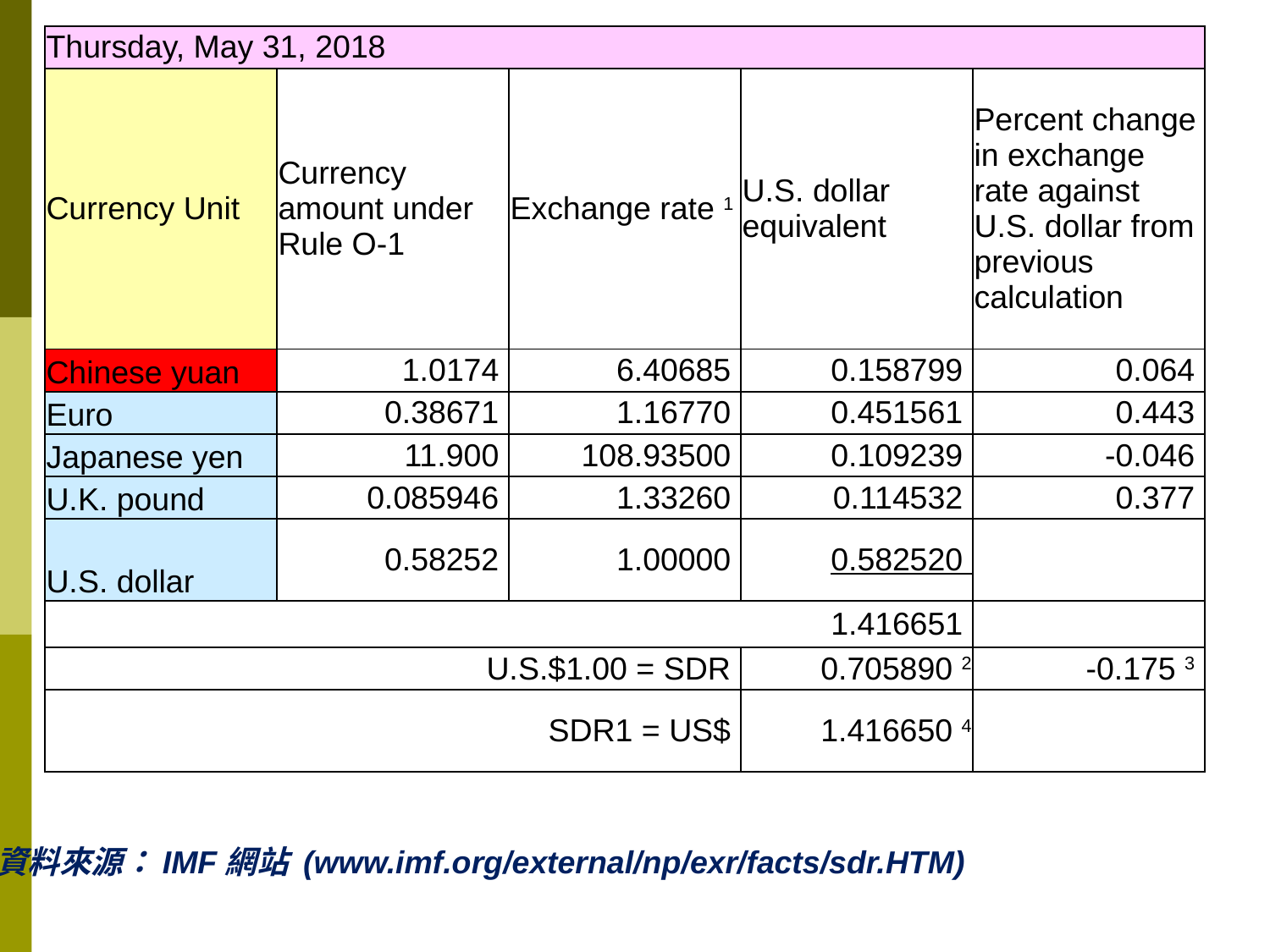

| Thursday, May 31, 2018 |  |  |  |  |
| --- | --- | --- | --- | --- |
| Currency Unit | Currency amount under Rule O-1 | Exchange rate 1 | U.S. dollar equivalent | Percent change in exchange rate against U.S. dollar from previous calculation |
| Chinese yuan | 1.0174 | 6.40685 | 0.158799 | 0.064 |
| Euro | 0.38671 | 1.16770 | 0.451561 | 0.443 |
| Japanese yen | 11.900 | 108.93500 | 0.109239 | -0.046 |
| U.K. pound | 0.085946 | 1.33260 | 0.114532 | 0.377 |
| U.S. dollar | 0.58252 | 1.00000 | 0.582520 |  |
| 1.416651 |  |  |  |  |
| U.S.$1.00 = SDR |  |  | 0.705890 2 | -0.175 3 |
| SDR1 = US$ |  |  | 1.416650 4 |  |
資料來源：IMF網站 (www.imf.org/external/np/exr/facts/sdr.HTM)